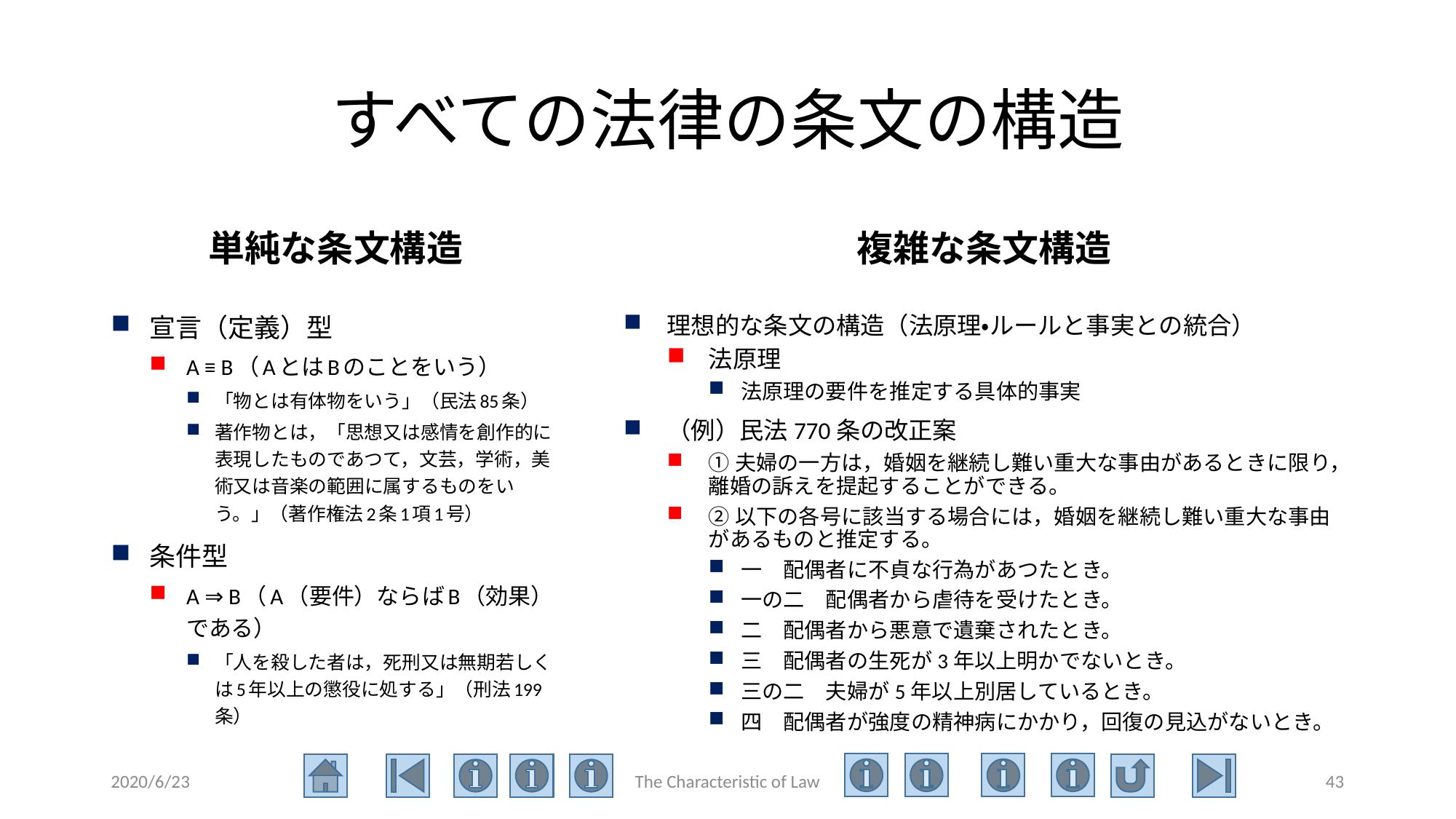

# すべての法律の条文の構造
単純な条文構造
複雑な条文構造
宣言（定義）型
A ≡ B（AとはBのことをいう）
「物とは有体物をいう」（民法85条）
著作物とは，「思想又は感情を創作的に表現したものであつて，文芸，学術，美術又は音楽の範囲に属するものをいう。」（著作権法2条1項1号）
条件型
A ⇒ B（A（要件）ならばB（効果）である）
「人を殺した者は，死刑又は無期若しくは5年以上の懲役に処する」（刑法199条）
理想的な条文の構造（法原理・ルールと事実との統合）
法原理
法原理の要件を推定する具体的事実
（例）民法770条の改正案
①夫婦の一方は，婚姻を継続し難い重大な事由があるときに限り，離婚の訴えを提起することができる。
②以下の各号に該当する場合には，婚姻を継続し難い重大な事由があるものと推定する。
一　配偶者に不貞な行為があつたとき。
一の二　配偶者から虐待を受けたとき。
二　配偶者から悪意で遺棄されたとき。
三　配偶者の生死が3年以上明かでないとき。
三の二　夫婦が5年以上別居しているとき。
四　配偶者が強度の精神病にかかり，回復の見込がないとき。
2020/6/23
The Characteristic of Law
43